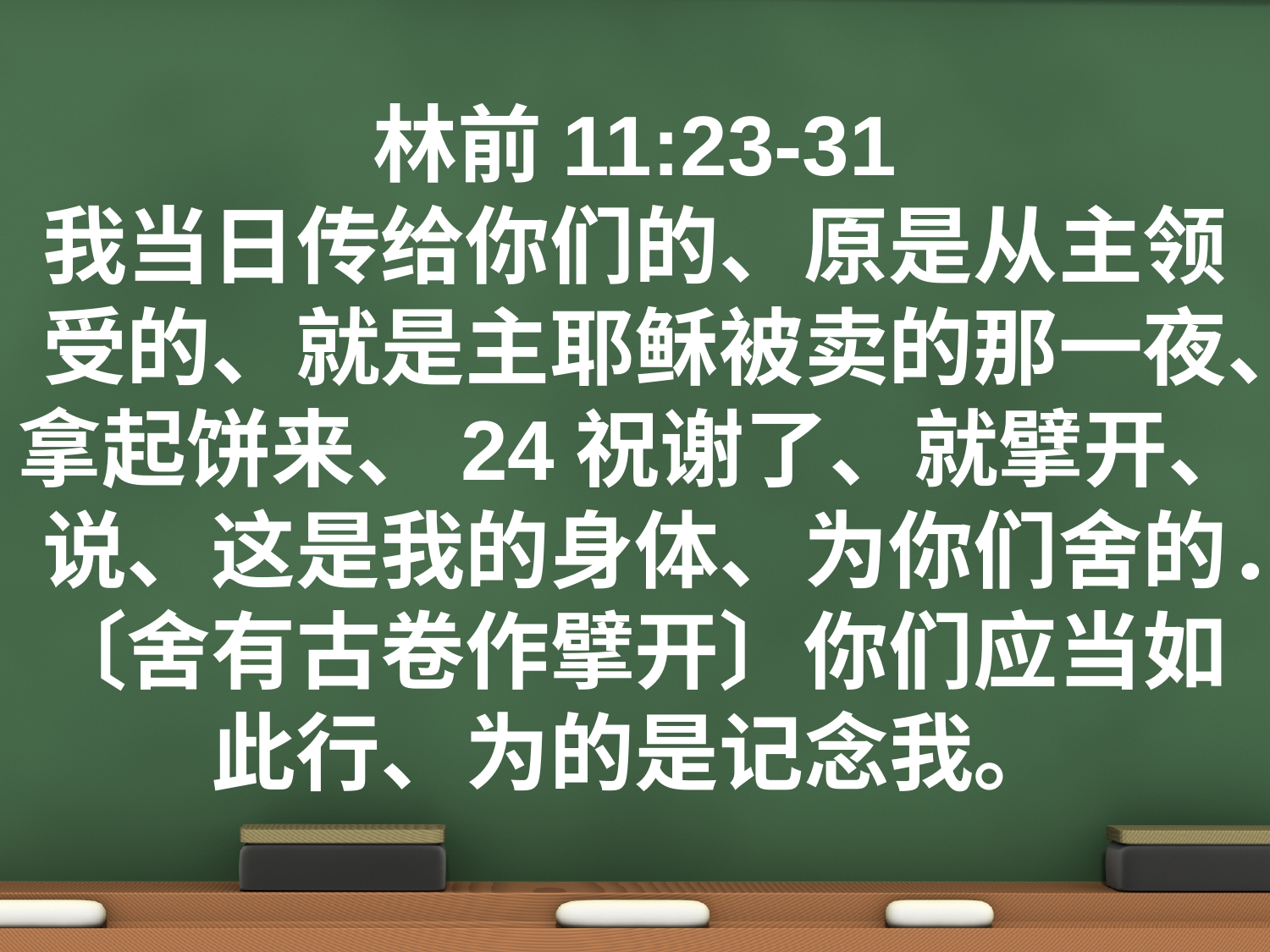

林前11:23-31
我当日传给你们的、原是从主领受的、就是主耶稣被卖的那一夜、拿起饼来、24祝谢了、就擘开、说、这是我的身体、为你们舍的．〔舍有古卷作擘开〕你们应当如此行、为的是记念我。